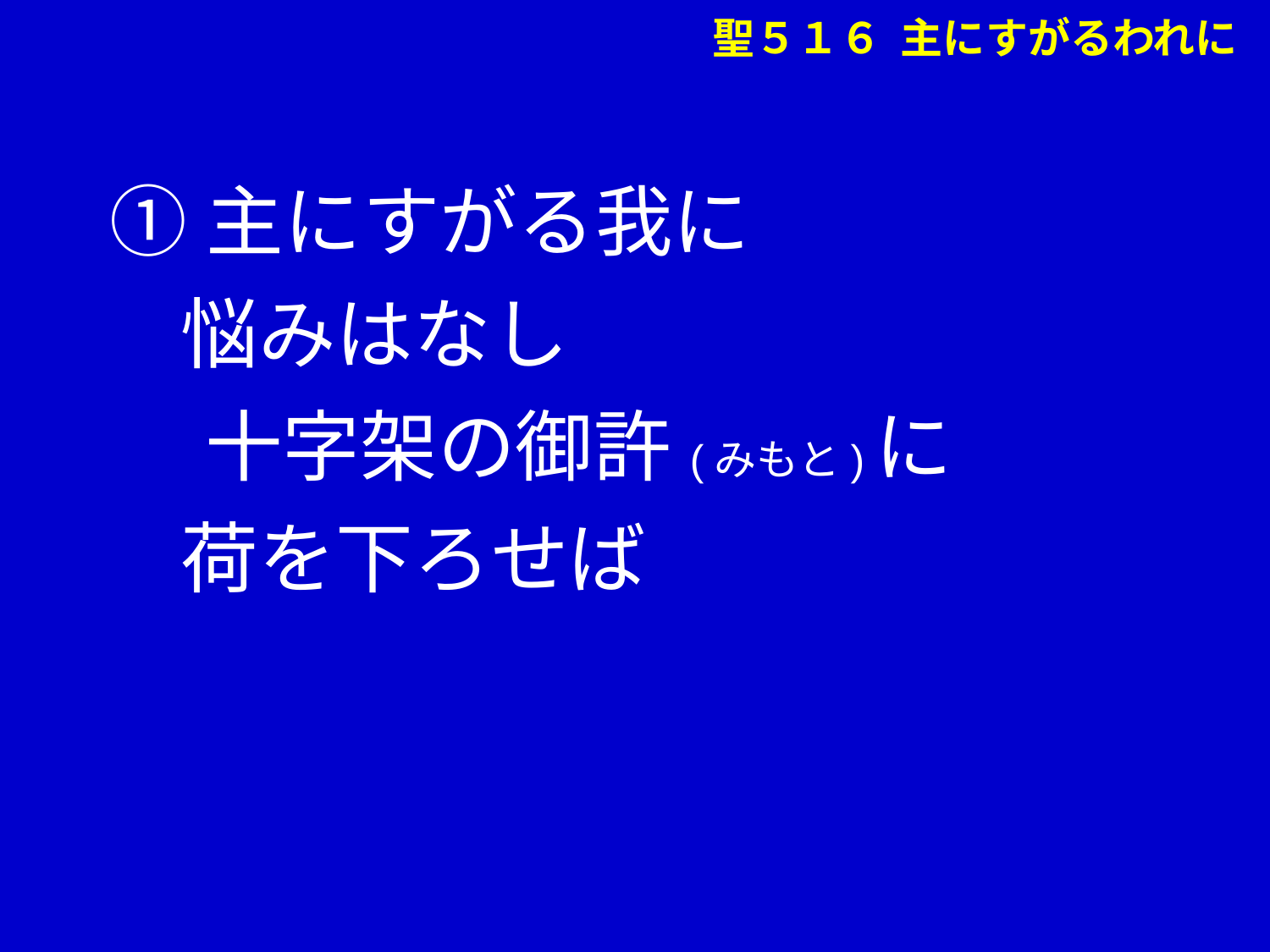

聖５１６  主にすがるわれに
①主にすがる我に
   悩みはなし
　 十字架の御許(みもと)に
   荷を下ろせば